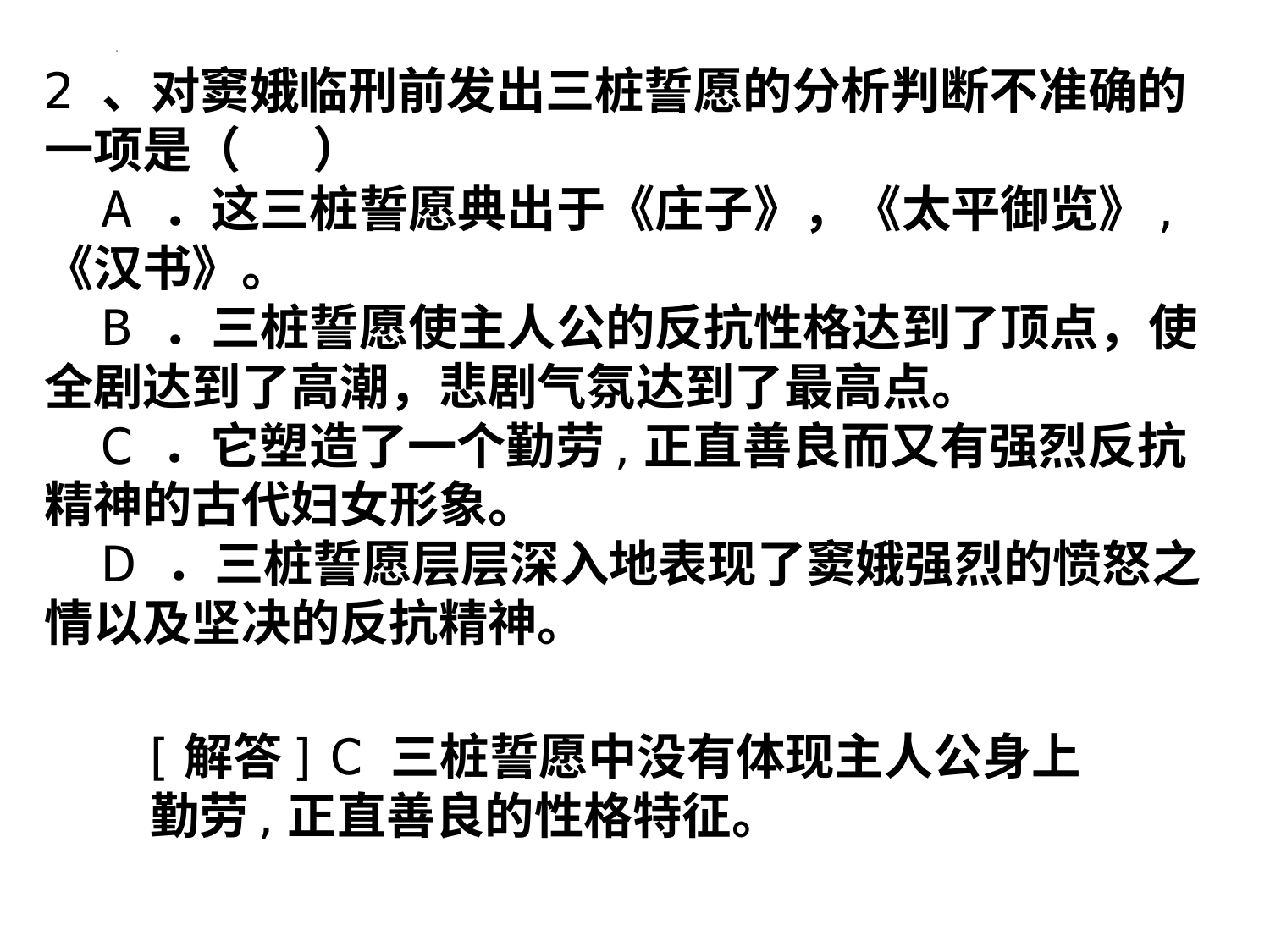

2 、对窦娥临刑前发出三桩誓愿的分析判断不准确的一项是（　  ）
    A ．这三桩誓愿典出于《庄子》，《太平御览》,《汉书》。
    B ．三桩誓愿使主人公的反抗性格达到了顶点，使全剧达到了高潮，悲剧气氛达到了最高点。
    C ．它塑造了一个勤劳,正直善良而又有强烈反抗精神的古代妇女形象。
    D ．三桩誓愿层层深入地表现了窦娥强烈的愤怒之情以及坚决的反抗精神。
[解答] C 三桩誓愿中没有体现主人公身上勤劳,正直善良的性格特征。